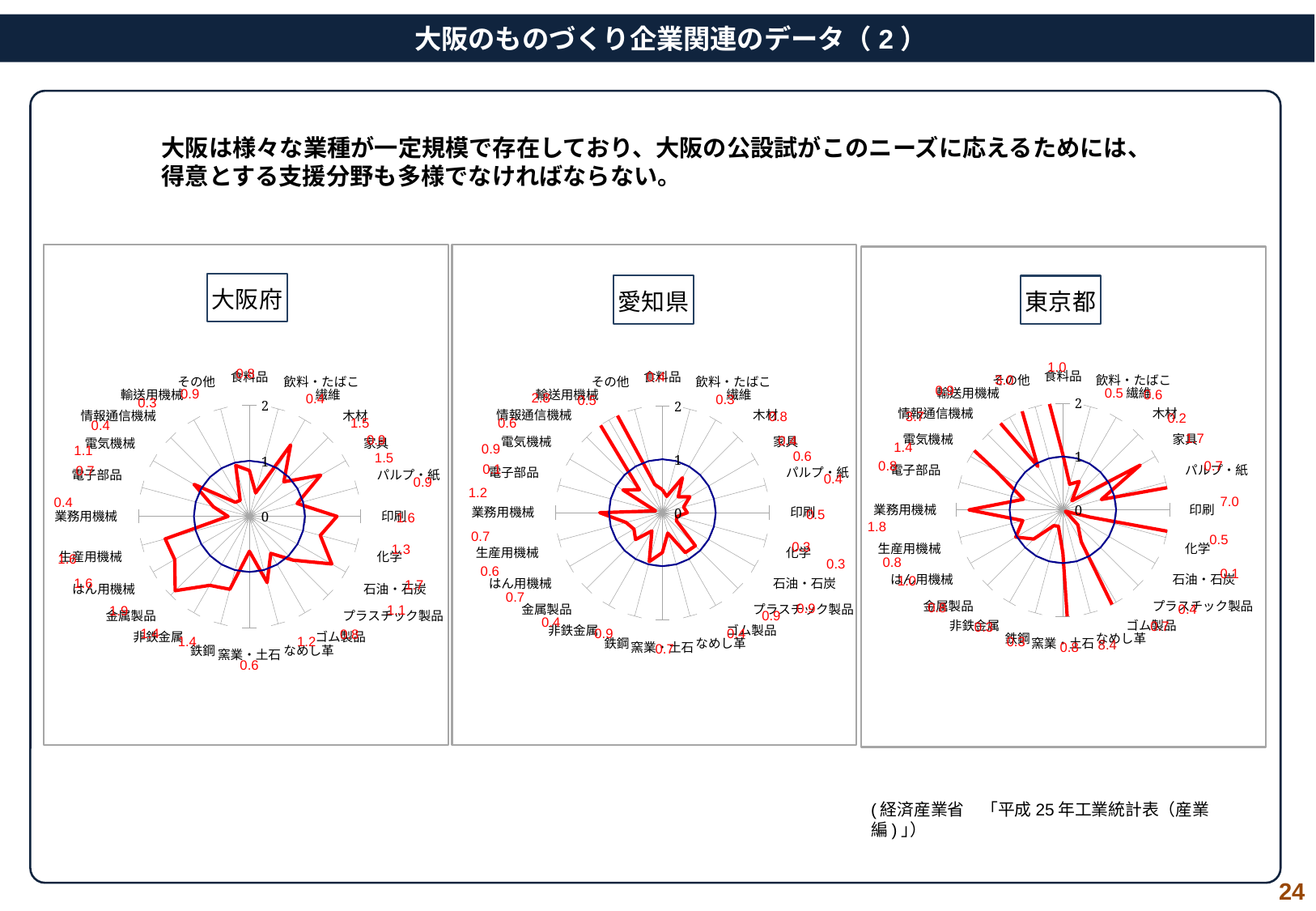

大阪のものづくり企業関連のデータ（2）

                    大阪は様々な業種が一定規模で存在しており、大阪の公設試がこのニーズに応えるためには、
                    得意とする支援分野も多様でなければならない。

### Chart: 大阪府

| Category | 大阪府 |  |
|---|---|---|
| 食料品 | 0.8237517574012977 | 1.0 |
| 飲料・たばこ | 0.43612894720126905 | 1.0 |
| 繊維 | 1.4826662196483658 | 1.0 |
| 木材 | 0.877862316694607 | 1.0 |
| 家具 | 1.481478893076402 | 1.0 |
| パルプ・紙 | 0.8908395018581863 | 1.0 |
| 印刷 | 1.5770444411259235 | 1.0 |
| 化学 | 1.3217515051334612 | 1.0 |
| 石油・石炭 | 1.711972517116533 | 1.0 |
| プラスチック製品 | 1.1133426535963475 | 1.0 |
| ゴム製品 | 0.769729704199655 | 1.0 |
| なめし革 | 1.2324186614779804 | 1.0 |
| 窯業・土石 | 0.6284779050089382 | 1.0 |
| 鉄鋼 | 1.3580022649584027 | 1.0 |
| 非鉄金属 | 1.432468550984719 | 1.0 |
| 金属製品 | 1.890086537020687 | 1.0 |
| はん用機械 | 1.5526083045839616 | 1.0 |
| 生産用機械 | 1.5686933802785803 | 1.0 |
| 業務用機械 | 0.3842868456973181 | 1.0 |
| 電子部品 | 0.6708408770747614 | 1.0 |
| 電気機械 | 1.148907653031625 | 1.0 |
| 情報通信機械 | 0.3586800746636114 | 1.0 |
| 輸送用機械 | 0.33184774058465066 | 1.0 |
| その他 | 0.9487117904946489 | 1.0 |

### Chart: 愛知県

| Category | 愛知県 |  |
|---|---|---|
| 食料品 | 0.43115663721984515 | 1.0 |
| 飲料・たばこ | 0.31528963372300206 | 1.0 |
| 繊維 | 0.753791528717557 | 1.0 |
| 木材 | 0.4206648107579049 | 1.0 |
| 家具 | 0.5956773687943047 | 1.0 |
| パルプ・紙 | 0.4108372670625076 | 1.0 |
| 印刷 | 0.46677767604306747 | 1.0 |
| 化学 | 0.2802809062336625 | 1.0 |
| 石油・石炭 | 0.30590117348564316 | 1.0 |
| プラスチック製品 | 0.8743174073992044 | 1.0 |
| ゴム製品 | 0.8615723296797317 | 1.0 |
| なめし革 | 0.39405995705615443 | 1.0 |
| 窯業・土石 | 0.7462085844079942 | 1.0 |
| 鉄鋼 | 0.9465959735007176 | 1.0 |
| 非鉄金属 | 0.39254111829591176 | 1.0 |
| 金属製品 | 0.7090077249321324 | 1.0 |
| はん用機械 | 0.6127202222420581 | 1.0 |
| 生産用機械 | 0.7039712810647296 | 1.0 |
| 業務用機械 | 1.1726302059976408 | 1.0 |
| 電子部品 | 0.13158753825364108 | 1.0 |
| 電気機械 | 0.8524144876809227 | 1.0 |
| 情報通信機械 | 0.6091814819804631 | 1.0 |
| 輸送用機械 | 2.75901208562355 | 1.0 |
| その他 | 0.5452115309291046 | 1.0 |

### Chart: 東京都

| Category | 東京都 |  |
|---|---|---|
| 食料品 | 1.0358540810986523 | 1.0 |
| 飲料・たばこ | 0.49690165301838796 | 1.0 |
| 繊維 | 0.6146821104805227 | 1.0 |
| 木材 | 0.23924647859769818 | 1.0 |
| 家具 | 1.6780320057188043 | 1.0 |
| パルプ・紙 | 0.7485927439485275 | 1.0 |
| 印刷 | 6.9596910867875135 | 1.0 |
| 化学 | 0.5251816701200311 | 1.0 |
| 石油・石炭 | 0.054819085723452086 | 1.0 |
| プラスチック製品 | 0.3986367584329024 | 1.0 |
| ゴム製品 | 0.6904538735148199 | 1.0 |
| なめし革 | 8.434134182456276 | 1.0 |
| 窯業・土石 | 0.8105132599930187 | 1.0 |
| 鉄鋼 | 0.31854434421934147 | 1.0 |
| 非鉄金属 | 0.34370723302572426 | 1.0 |
| 金属製品 | 0.7755699126796608 | 1.0 |
| はん用機械 | 1.0202787521192016 | 1.0 |
| 生産用機械 | 0.7797128335436215 | 1.0 |
| 業務用機械 | 1.7623690169952795 | 1.0 |
| 電子部品 | 0.7656812065545582 | 1.0 |
| 電気機械 | 1.4340797283426083 | 1.0 |
| 情報通信機械 | 3.6771604855261817 | 1.0 |
| 輸送用機械 | 0.9417332007654521 | 1.0 |
| その他 | 3.044024596738375 | 1.0 |
(経済産業省　「平成25年工業統計表（産業編)｣）
24